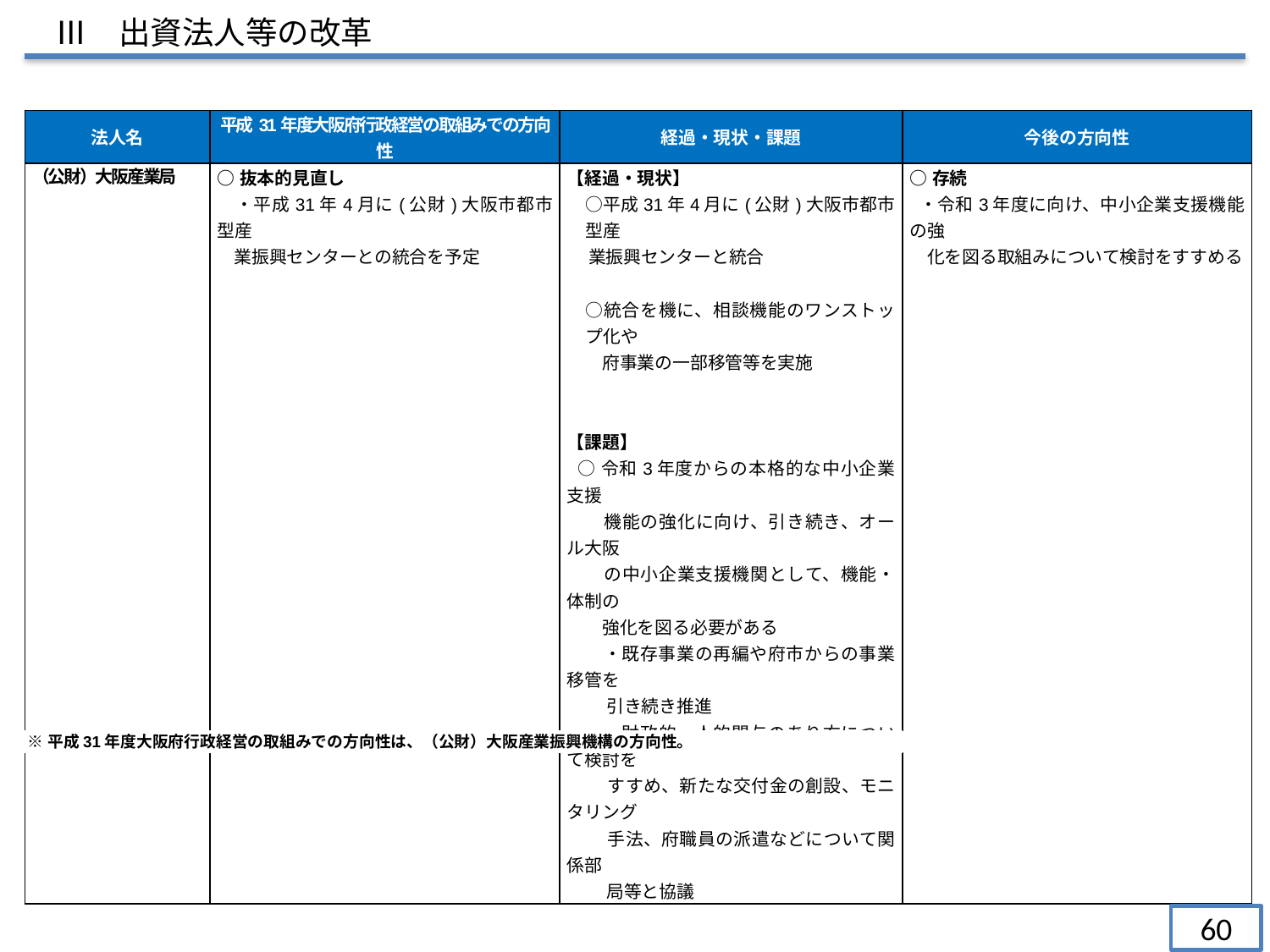

Ⅲ　出資法人等の改革
| 法人名 | 平成31年度大阪府行政経営の取組みでの方向性 | 経過・現状・課題 | 今後の方向性 |
| --- | --- | --- | --- |
| （公財）大阪産業局 | ○抜本的見直し 　・平成31年4月に(公財)大阪市都市型産 業振興センターとの統合を予定 | 【経過・現状】 　○平成31年4月に(公財)大阪市都市型産 業振興センターと統合 　○統合を機に、相談機能のワンストップ化や 　　府事業の一部移管等を実施 　 【課題】 ○令和3年度からの本格的な中小企業支援　 　　機能の強化に向け、引き続き、オール大阪 　　の中小企業支援機関として、機能・体制の 　　強化を図る必要がある 　　・既存事業の再編や府市からの事業移管を 　　 引き続き推進 　　・財政的・人的関与のあり方について検討を 　　 すすめ、新たな交付金の創設、モニタリング 　　 手法、府職員の派遣などについて関係部 　　 局等と協議 | ○存続 ・令和3年度に向け、中小企業支援機能の強 　化を図る取組みについて検討をすすめる |
※平成31年度大阪府行政経営の取組みでの方向性は、（公財）大阪産業振興機構の方向性。
60